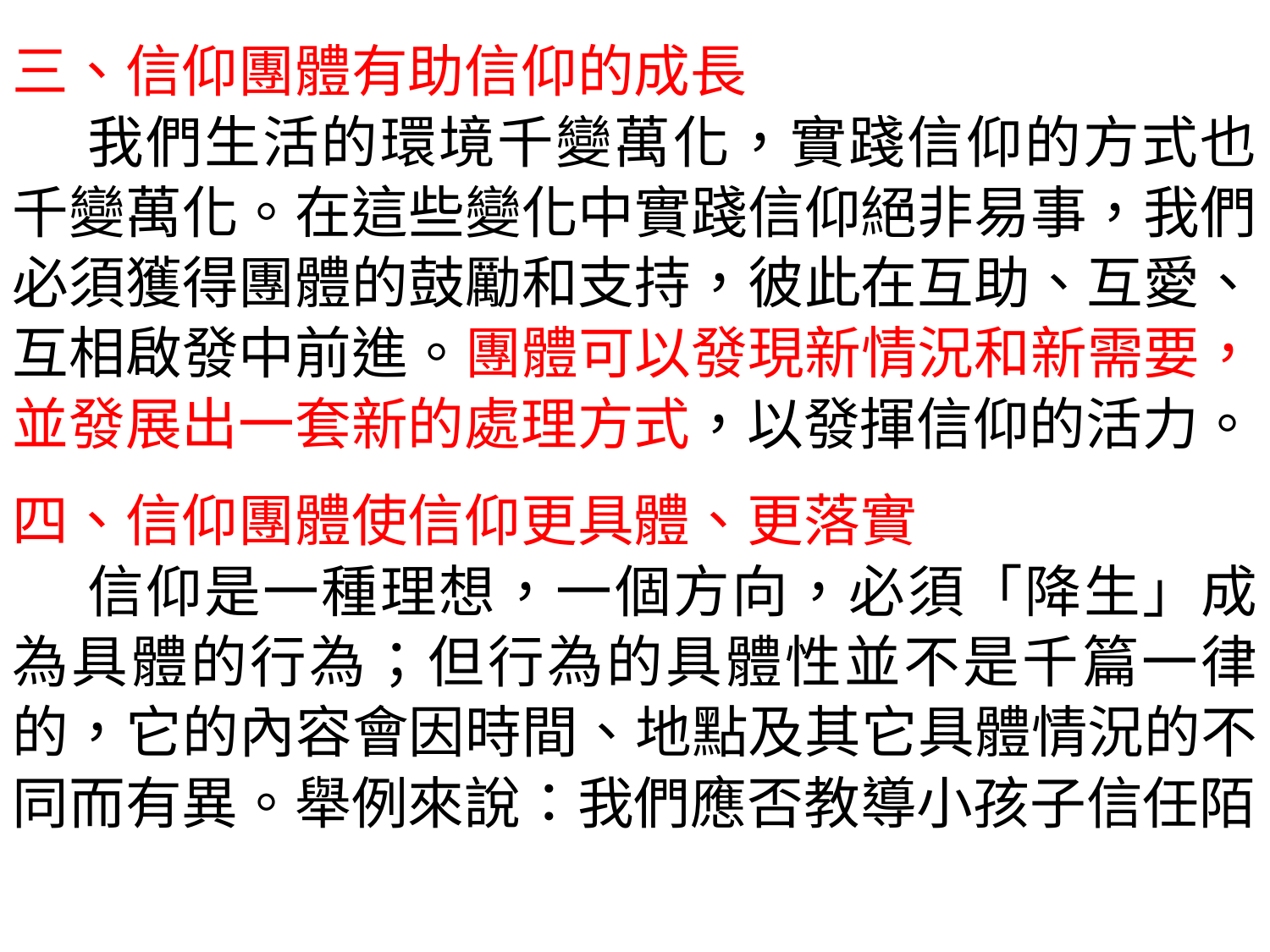

三、信仰團體有助信仰的成長
    我們生活的環境千變萬化，實踐信仰的方式也千變萬化。在這些變化中實踐信仰絕非易事，我們必須獲得團體的鼓勵和支持，彼此在互助、互愛、互相啟發中前進。團體可以發現新情況和新需要，並發展出一套新的處理方式，以發揮信仰的活力。
四、信仰團體使信仰更具體、更落實
    信仰是一種理想，一個方向，必須「降生」成為具體的行為；但行為的具體性並不是千篇一律的，它的內容會因時間、地點及其它具體情況的不同而有異。舉例來說：我們應否教導小孩子信任陌